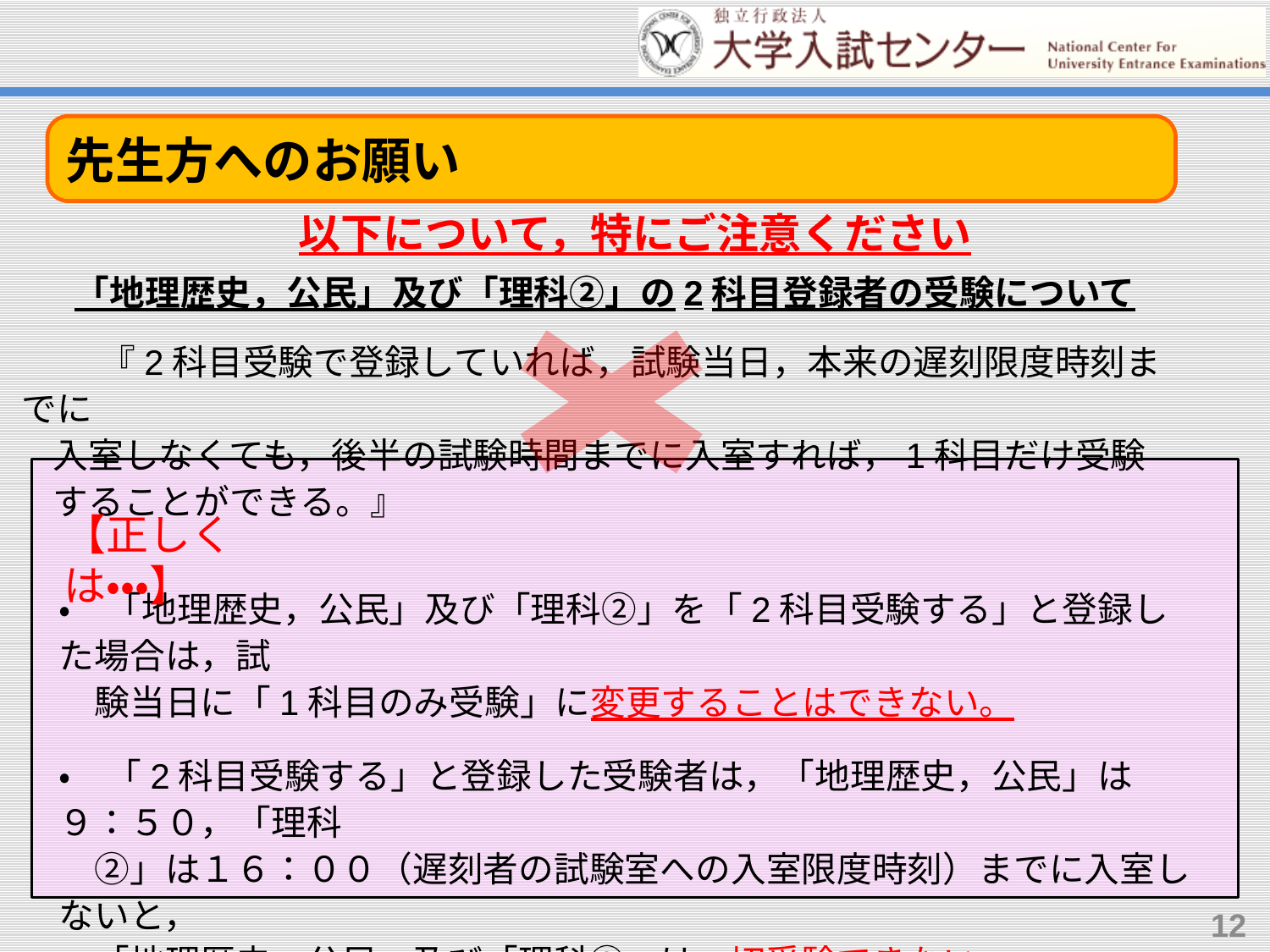

先生方へのお願い
以下について，特にご注意ください
　「地理歴史，公民」及び「理科②」の2科目登録者の受験について

　　 『2科目受験で登録していれば，試験当日，本来の遅刻限度時刻までに
    入室しなくても，後半の試験時間までに入室すれば，1科目だけ受験
    することができる。』

【正しくは・・・】
・　「地理歴史，公民」及び「理科②」を「2科目受験する」と登録した場合は，試
　験当日に「1科目のみ受験」に変更することはできない。
・　「2科目受験する」と登録した受験者は，「地理歴史，公民」は９：５０，「理科
　②」は１６：００（遅刻者の試験室への入室限度時刻）までに入室しないと，
　「地理歴史，公民」及び「理科②」は一切受験できない。
12